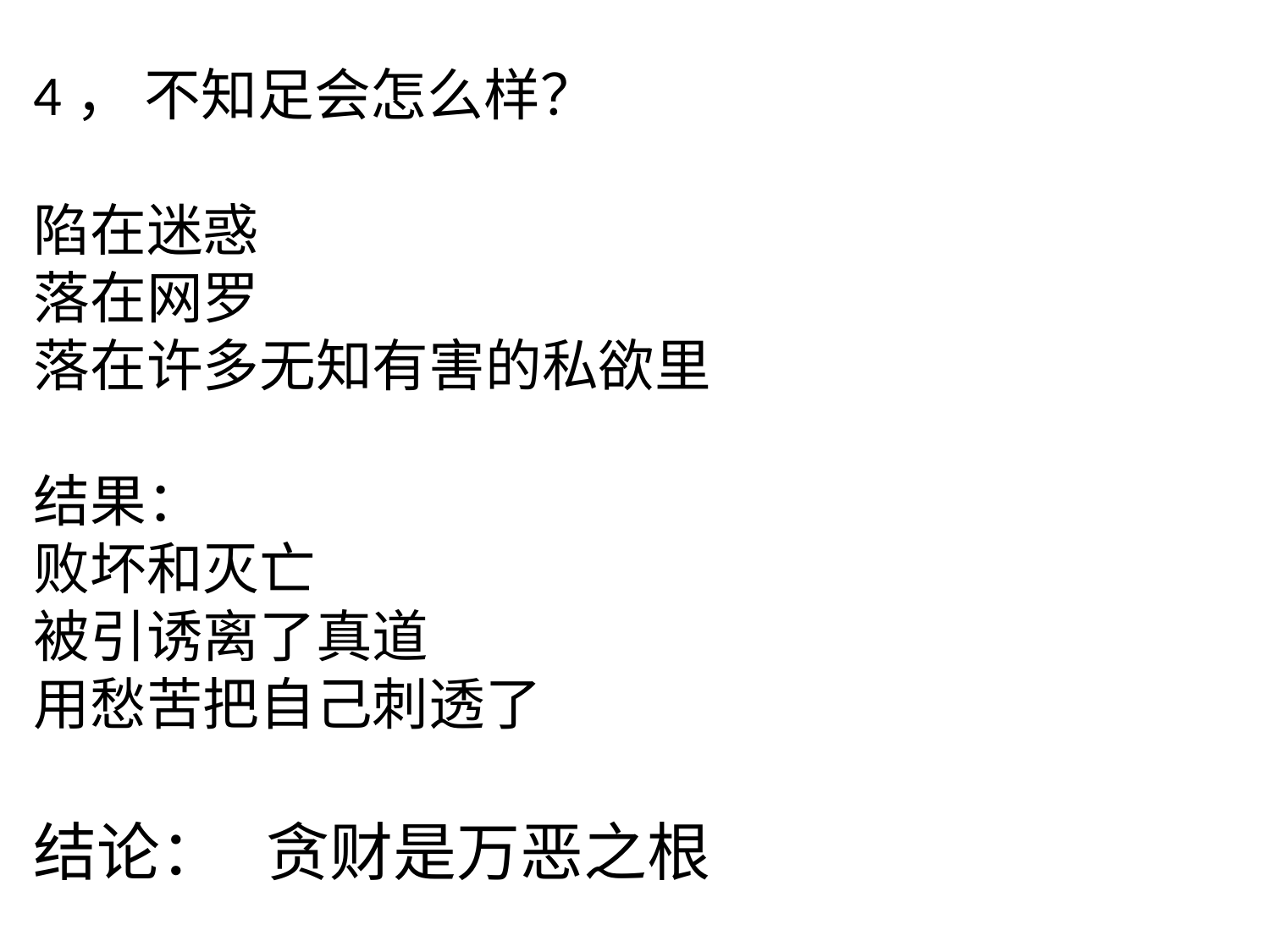

4， 不知足会怎么样？

陷在迷惑
落在网罗
落在许多无知有害的私欲里

结果：
败坏和灭亡
被引诱离了真道
用愁苦把自己刺透了

结论：   贪财是万恶之根